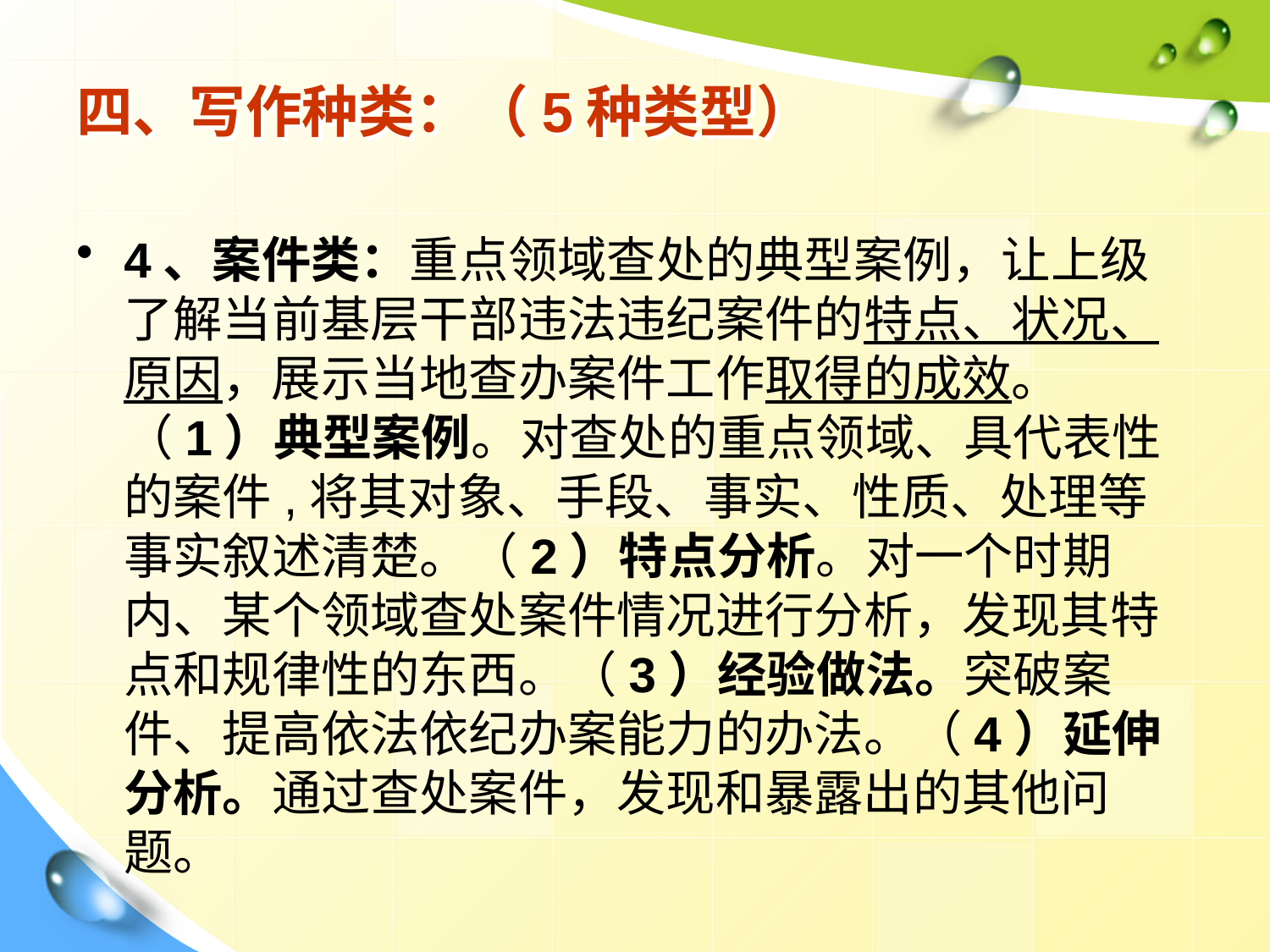

# 四、写作种类：（5种类型）
4、案件类：重点领域查处的典型案例，让上级了解当前基层干部违法违纪案件的特点、状况、原因，展示当地查办案件工作取得的成效。（1）典型案例。对查处的重点领域、具代表性的案件,将其对象、手段、事实、性质、处理等事实叙述清楚。（2）特点分析。对一个时期内、某个领域查处案件情况进行分析，发现其特点和规律性的东西。（3）经验做法。突破案件、提高依法依纪办案能力的办法。（4）延伸分析。通过查处案件，发现和暴露出的其他问题。